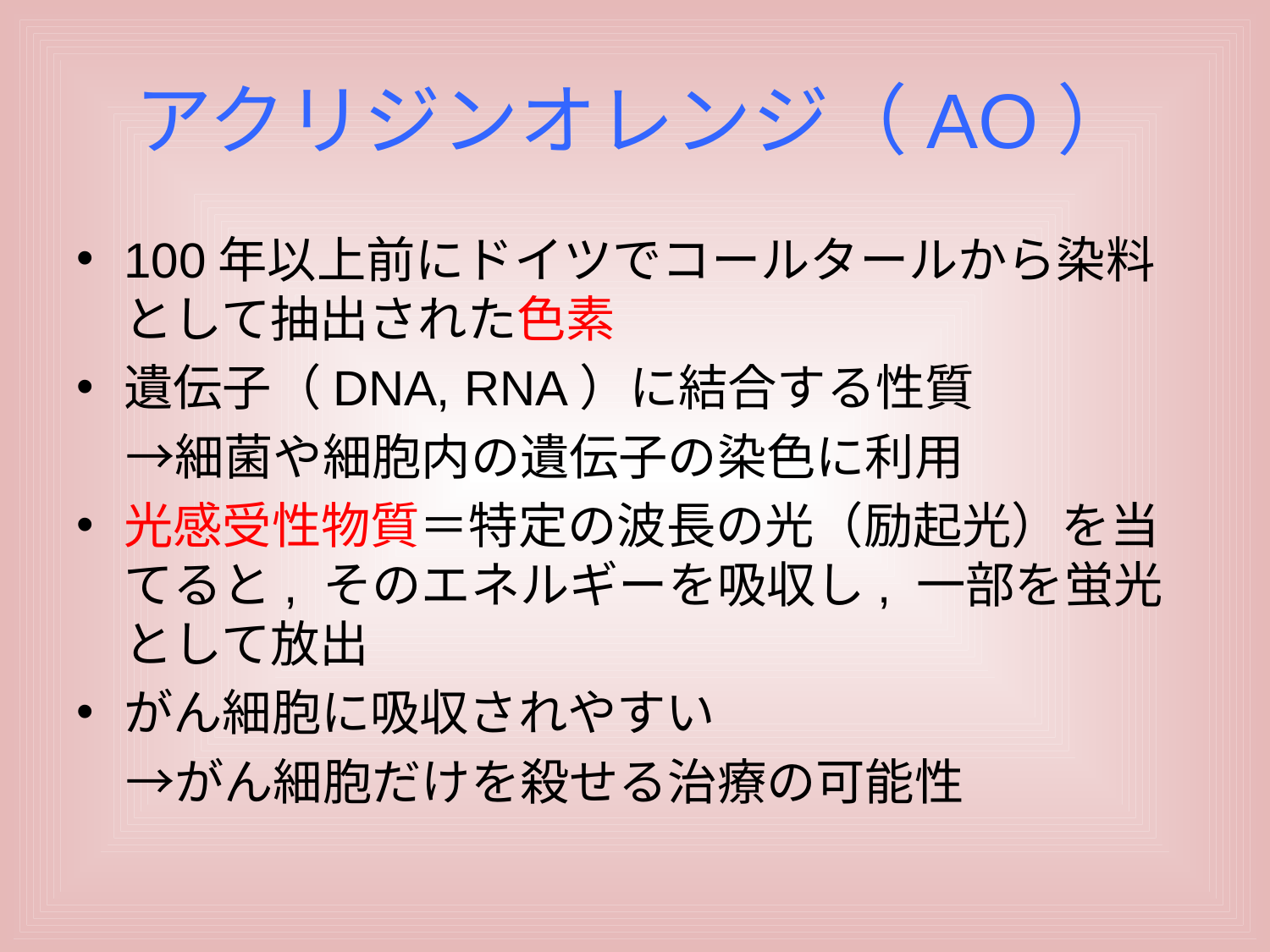

# アクリジンオレンジ（AO）
100年以上前にドイツでコールタールから染料として抽出された色素
遺伝子（DNA, RNA）に結合する性質
　→細菌や細胞内の遺伝子の染色に利用
光感受性物質＝特定の波長の光（励起光）を当てると, そのエネルギーを吸収し, 一部を蛍光として放出
がん細胞に吸収されやすい
　→がん細胞だけを殺せる治療の可能性